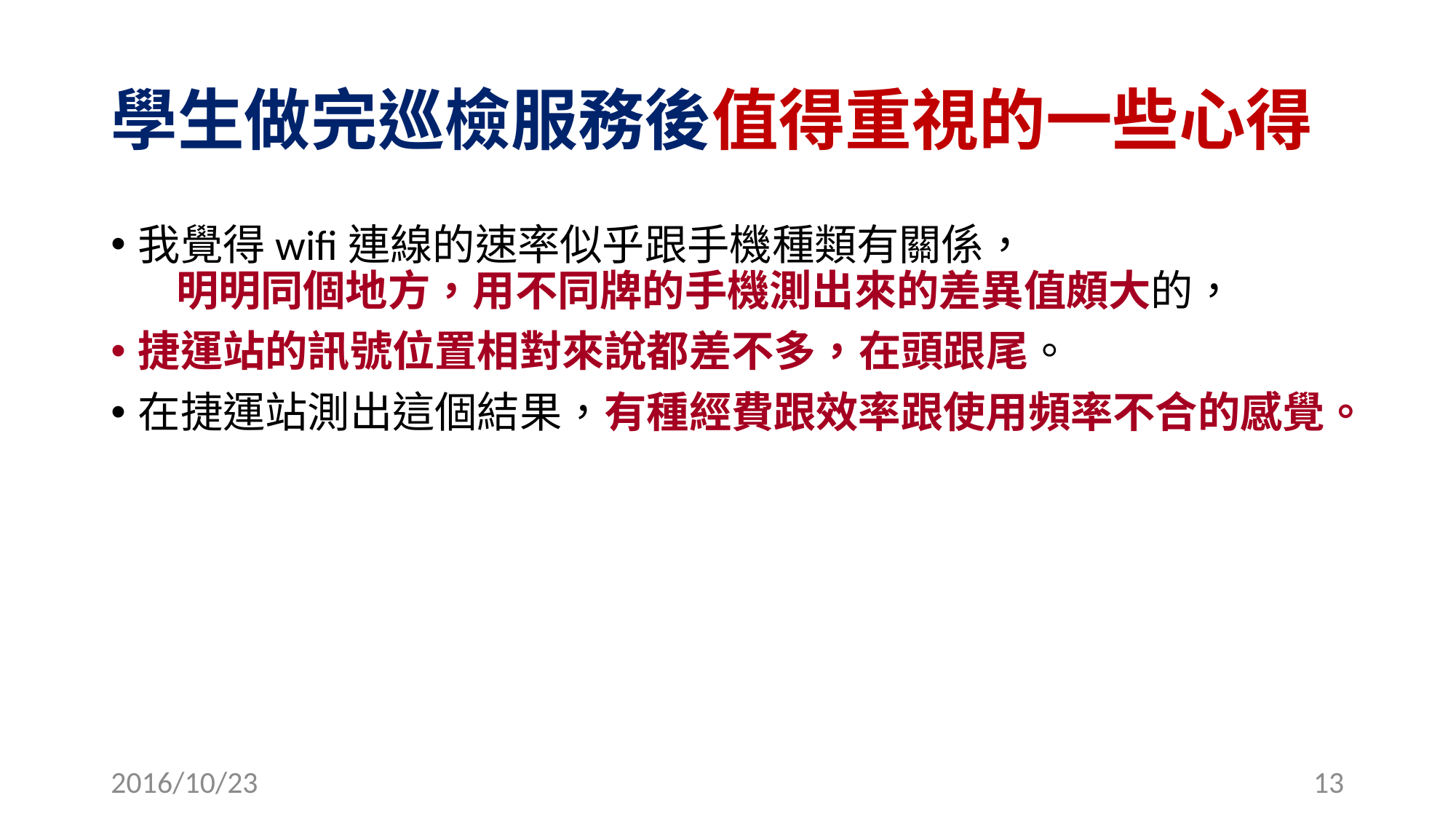

# 學生做完巡檢服務後值得重視的一些心得
我覺得wifi連線的速率似乎跟手機種類有關係，                                      明明同個地方，用不同牌的手機測出來的差異值頗大的，
捷運站的訊號位置相對來說都差不多，在頭跟尾。
在捷運站測出這個結果，有種經費跟效率跟使用頻率不合的感覺。

2016/10/23
13